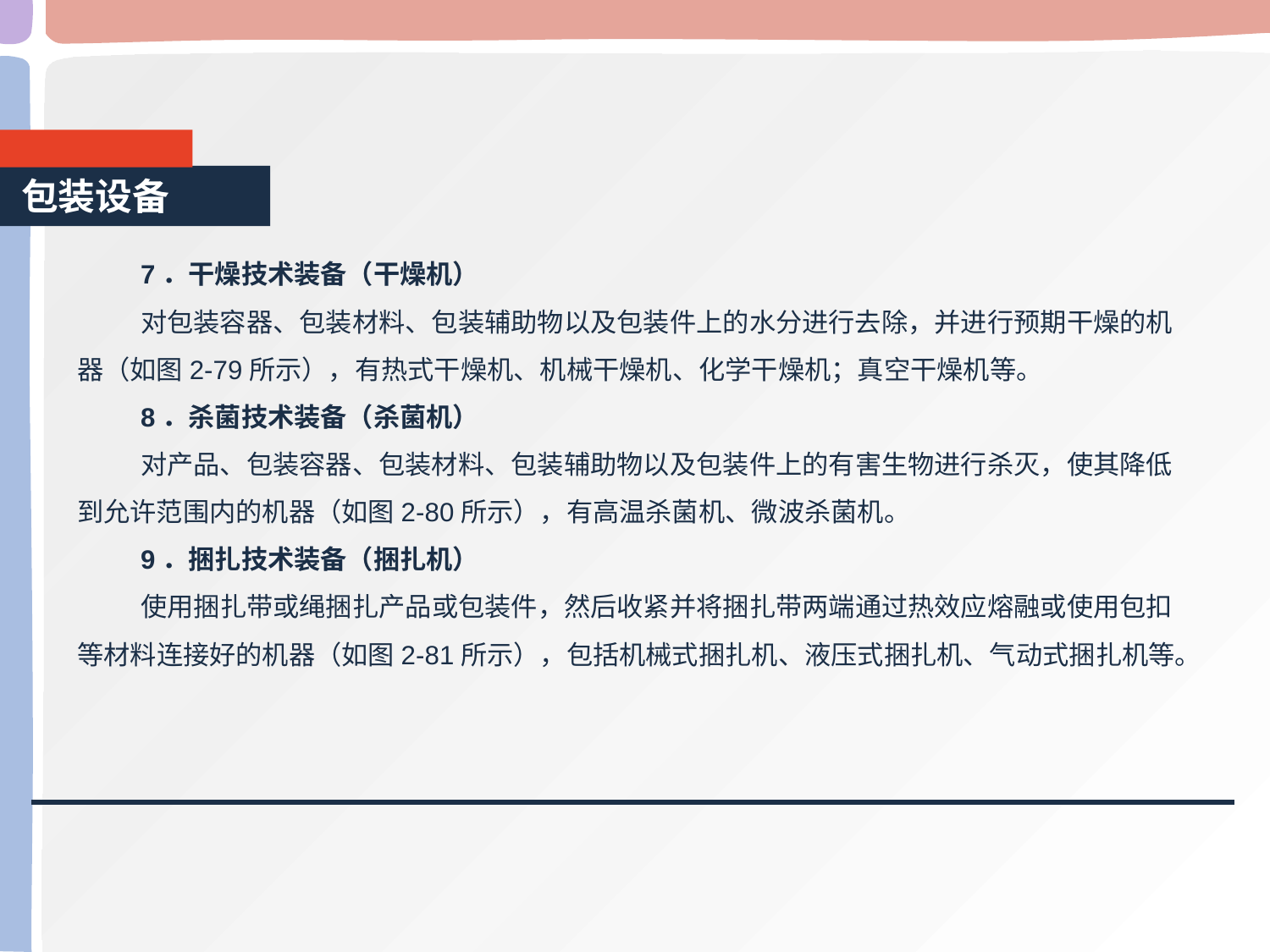

包装设备
7．干燥技术装备（干燥机）
对包装容器、包装材料、包装辅助物以及包装件上的水分进行去除，并进行预期干燥的机器（如图2-79所示），有热式干燥机、机械干燥机、化学干燥机；真空干燥机等。
8．杀菌技术装备（杀菌机）
对产品、包装容器、包装材料、包装辅助物以及包装件上的有害生物进行杀灭，使其降低到允许范围内的机器（如图2-80所示），有高温杀菌机、微波杀菌机。
9．捆扎技术装备（捆扎机）
使用捆扎带或绳捆扎产品或包装件，然后收紧并将捆扎带两端通过热效应熔融或使用包扣等材料连接好的机器（如图2-81所示），包括机械式捆扎机、液压式捆扎机、气动式捆扎机等。